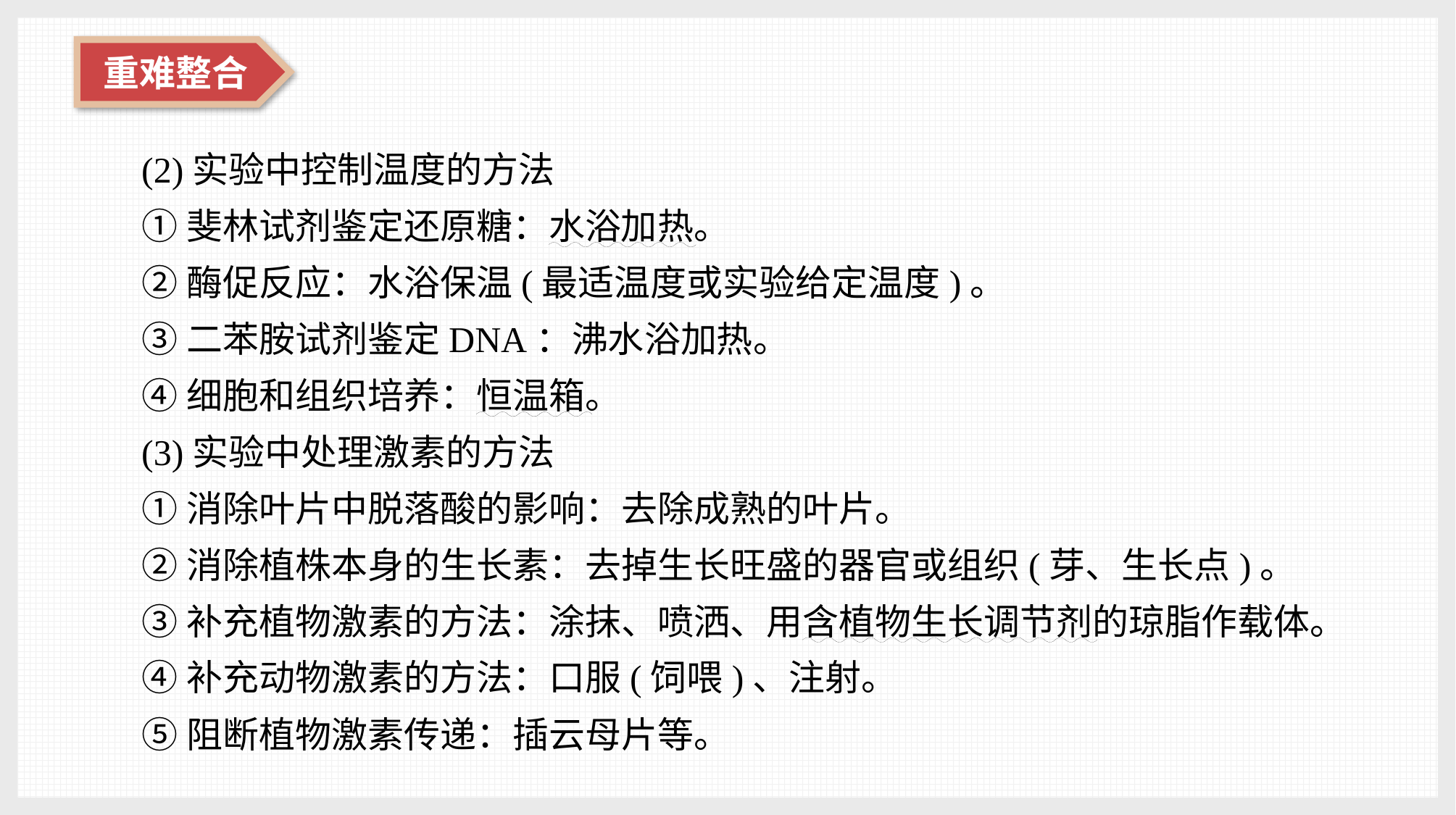

(2)实验中控制温度的方法
①斐林试剂鉴定还原糖：水浴加热。
②酶促反应：水浴保温(最适温度或实验给定温度)。
③二苯胺试剂鉴定DNA：沸水浴加热。
④细胞和组织培养：恒温箱。
(3)实验中处理激素的方法
①消除叶片中脱落酸的影响：去除成熟的叶片。
②消除植株本身的生长素：去掉生长旺盛的器官或组织(芽、生长点)。
③补充植物激素的方法：涂抹、喷洒、用含植物生长调节剂的琼脂作载体。
④补充动物激素的方法：口服(饲喂)、注射。
⑤阻断植物激素传递：插云母片等。